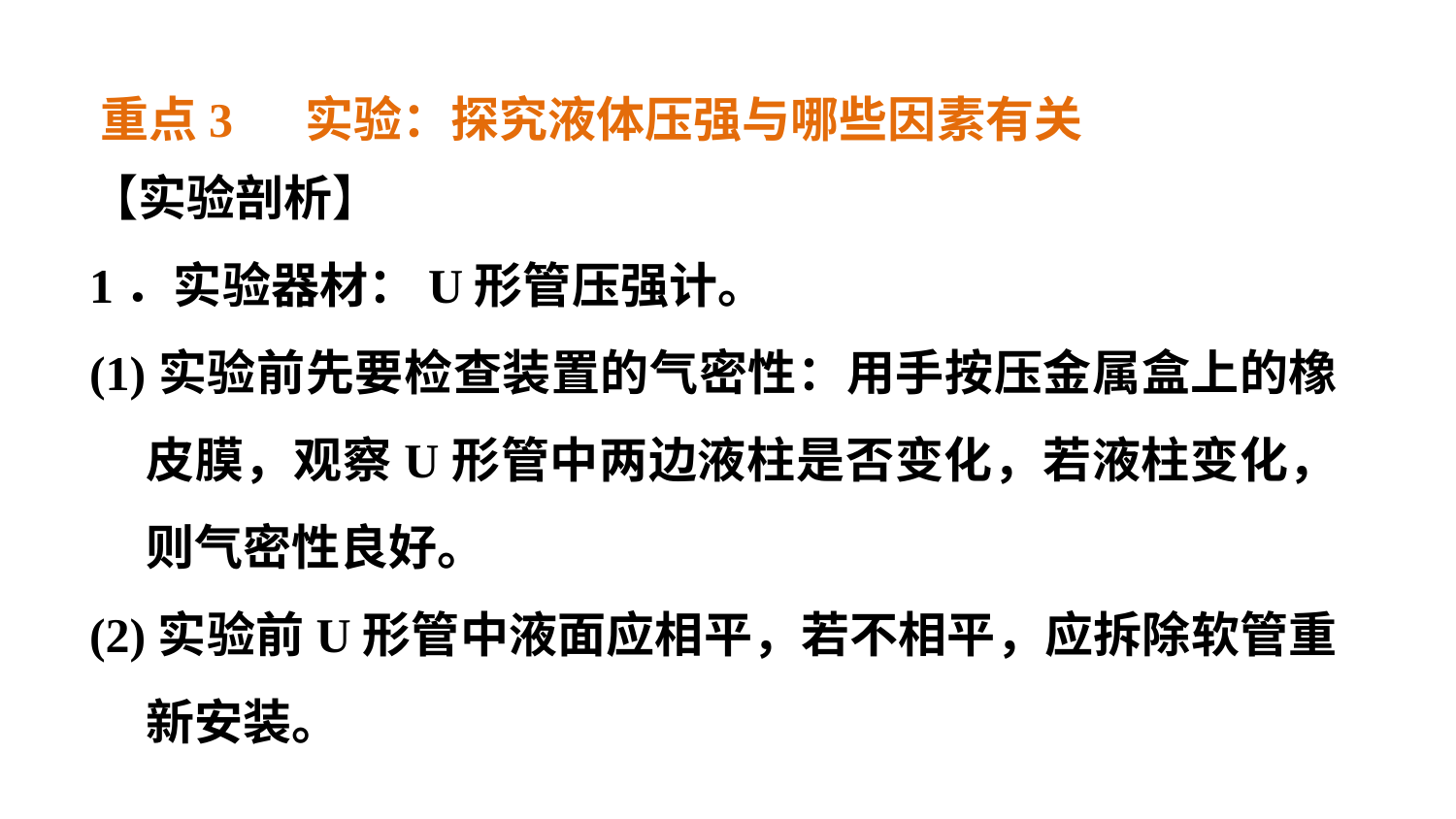

重点3     实验：探究液体压强与哪些因素有关
【实验剖析】
1．实验器材：U形管压强计。
(1)实验前先要检查装置的气密性：用手按压金属盒上的橡皮膜，观察U形管中两边液柱是否变化，若液柱变化，则气密性良好。
(2)实验前U形管中液面应相平，若不相平，应拆除软管重新安装。